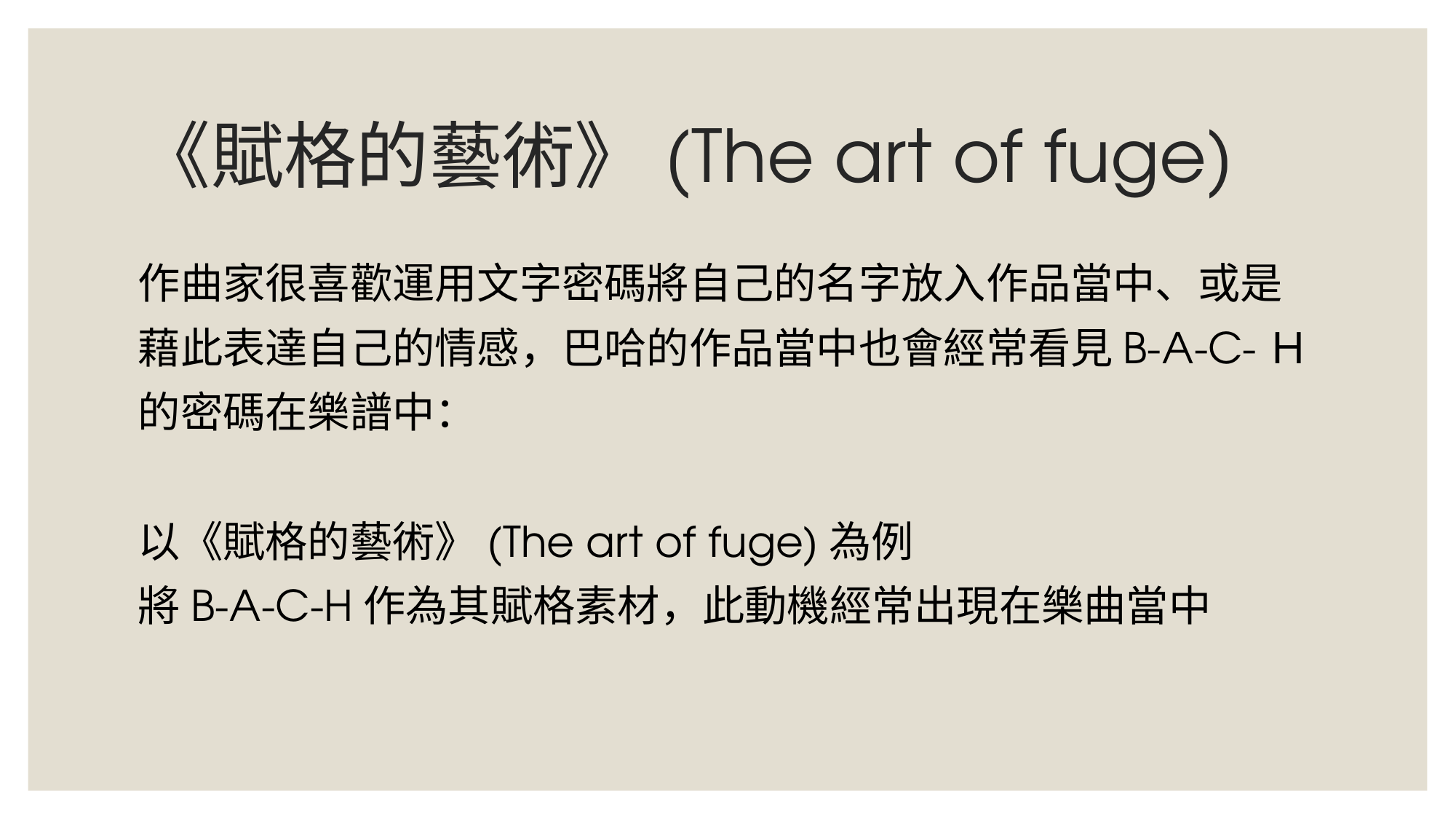

# 《賦格的藝術》(The art of fuge)
作曲家很喜歡運用文字密碼將自己的名字放入作品當中、或是
藉此表達自己的情感，巴哈的作品當中也會經常看見B-A-C-Ｈ
的密碼在樂譜中：

以《賦格的藝術》(The art of fuge)為例
將B-A-C-H作為其賦格素材，此動機經常出現在樂曲當中